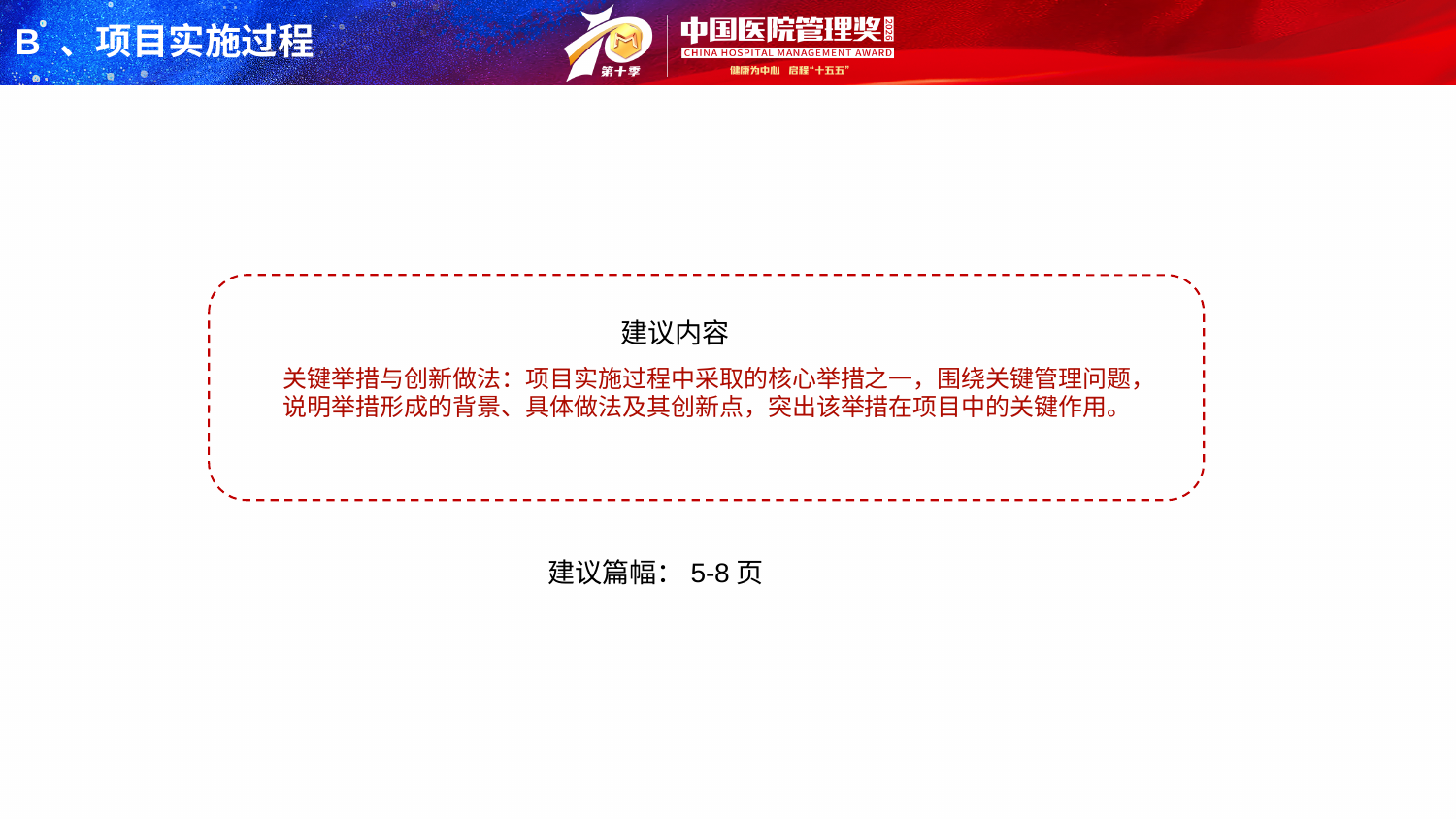

建议内容
关键举措与创新做法：项目实施过程中采取的核心举措之一，围绕关键管理问题，说明举措形成的背景、具体做法及其创新点，突出该举措在项目中的关键作用。

建议篇幅：5-8页